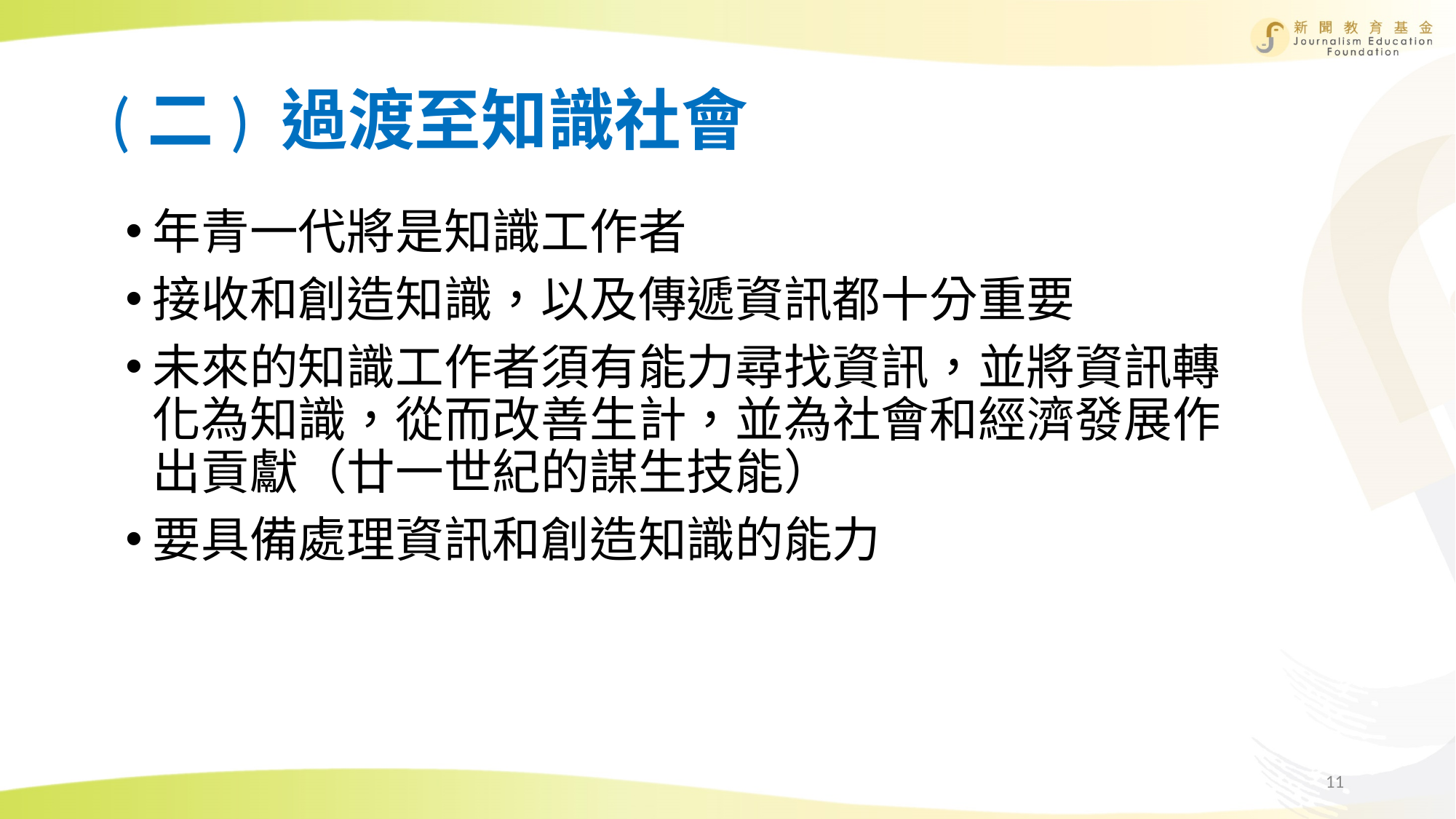

# (二) 過渡至知識社會
年青一代將是知識工作者
接收和創造知識，以及傳遞資訊都十分重要
未來的知識工作者須有能力尋找資訊，並將資訊轉化為知識，從而改善生計，並為社會和經濟發展作出貢獻（廿一世紀的謀生技能）
要具備處理資訊和創造知識的能力

11